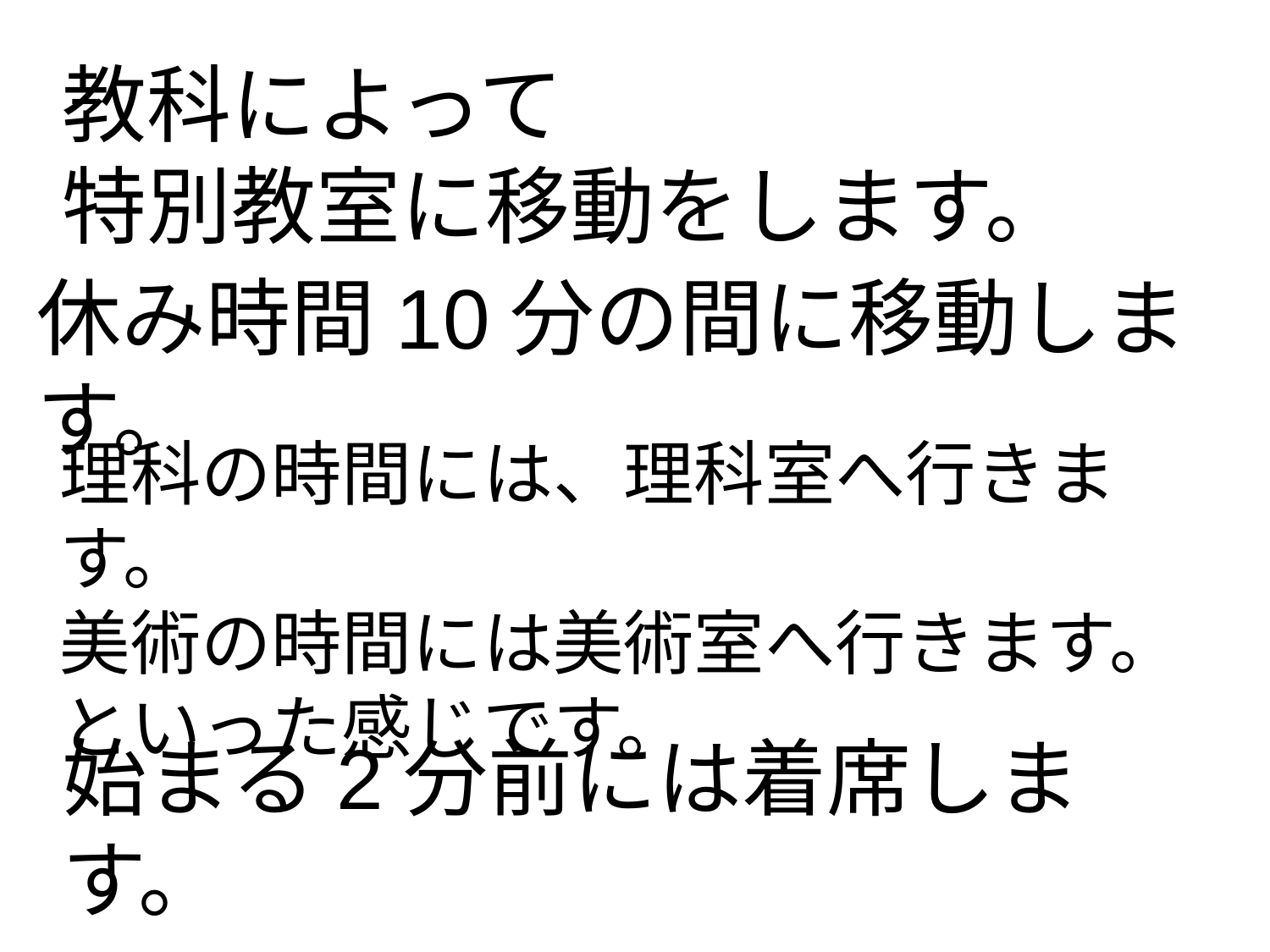

教科によって
特別教室に移動をします。
休み時間10分の間に移動します。

理科の時間には、理科室へ行きます。
美術の時間には美術室へ行きます。
といった感じです。
始まる2分前には着席します。